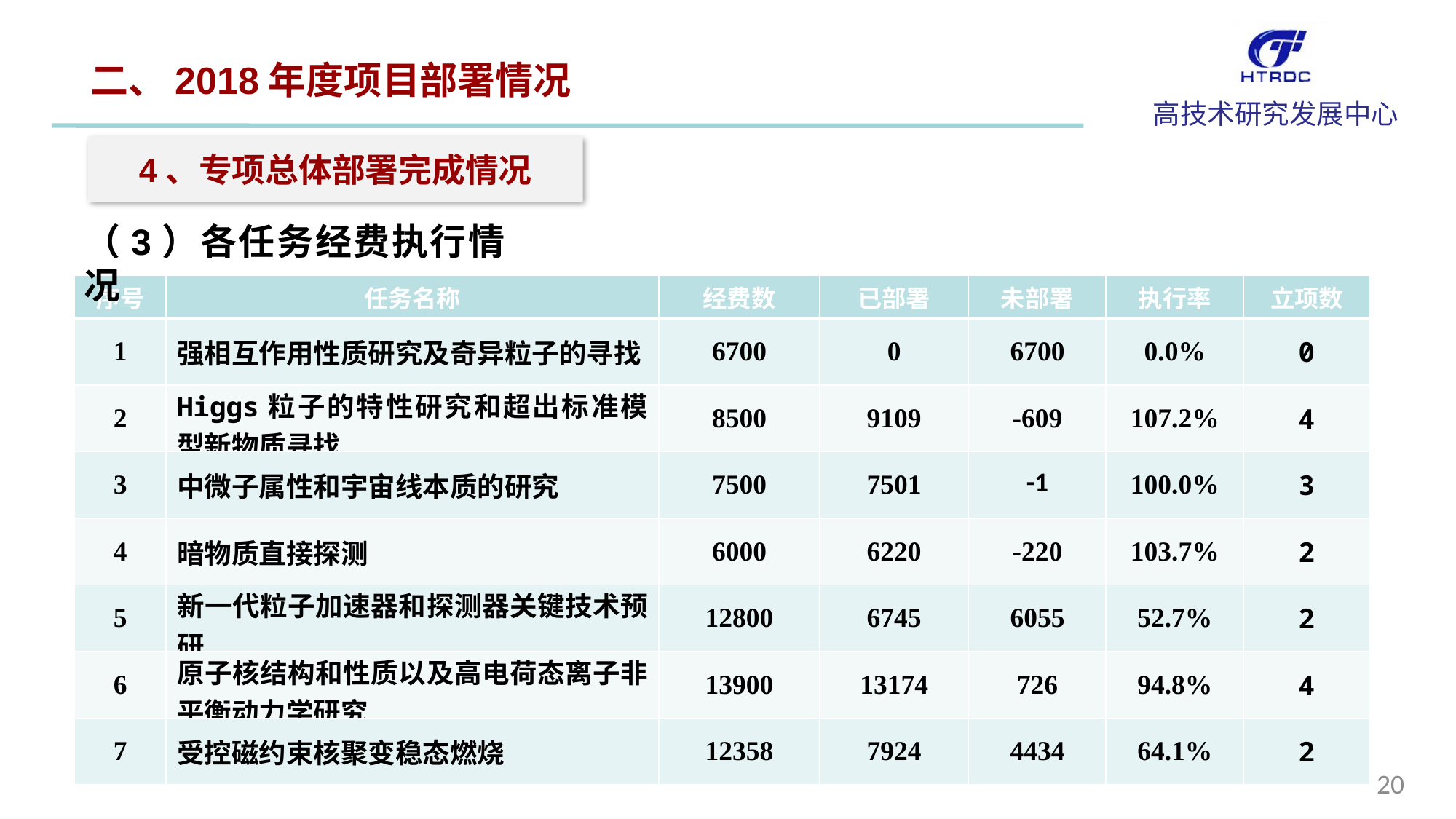

二、2018年度项目部署情况
4、专项总体部署完成情况
（3）各任务经费执行情况
| 序号 | 任务名称 | 经费数 | 已部署 | 未部署 | 执行率 | 立项数 |
| --- | --- | --- | --- | --- | --- | --- |
| 1 | 强相互作用性质研究及奇异粒子的寻找 | 6700 | 0 | 6700 | 0.0% | 0 |
| 2 | Higgs粒子的特性研究和超出标准模型新物质寻找 | 8500 | 9109 | -609 | 107.2% | 4 |
| 3 | 中微子属性和宇宙线本质的研究 | 7500 | 7501 | -1 | 100.0% | 3 |
| 4 | 暗物质直接探测 | 6000 | 6220 | -220 | 103.7% | 2 |
| 5 | 新一代粒子加速器和探测器关键技术预研 | 12800 | 6745 | 6055 | 52.7% | 2 |
| 6 | 原子核结构和性质以及高电荷态离子非平衡动力学研究 | 13900 | 13174 | 726 | 94.8% | 4 |
| 7 | 受控磁约束核聚变稳态燃烧 | 12358 | 7924 | 4434 | 64.1% | 2 |